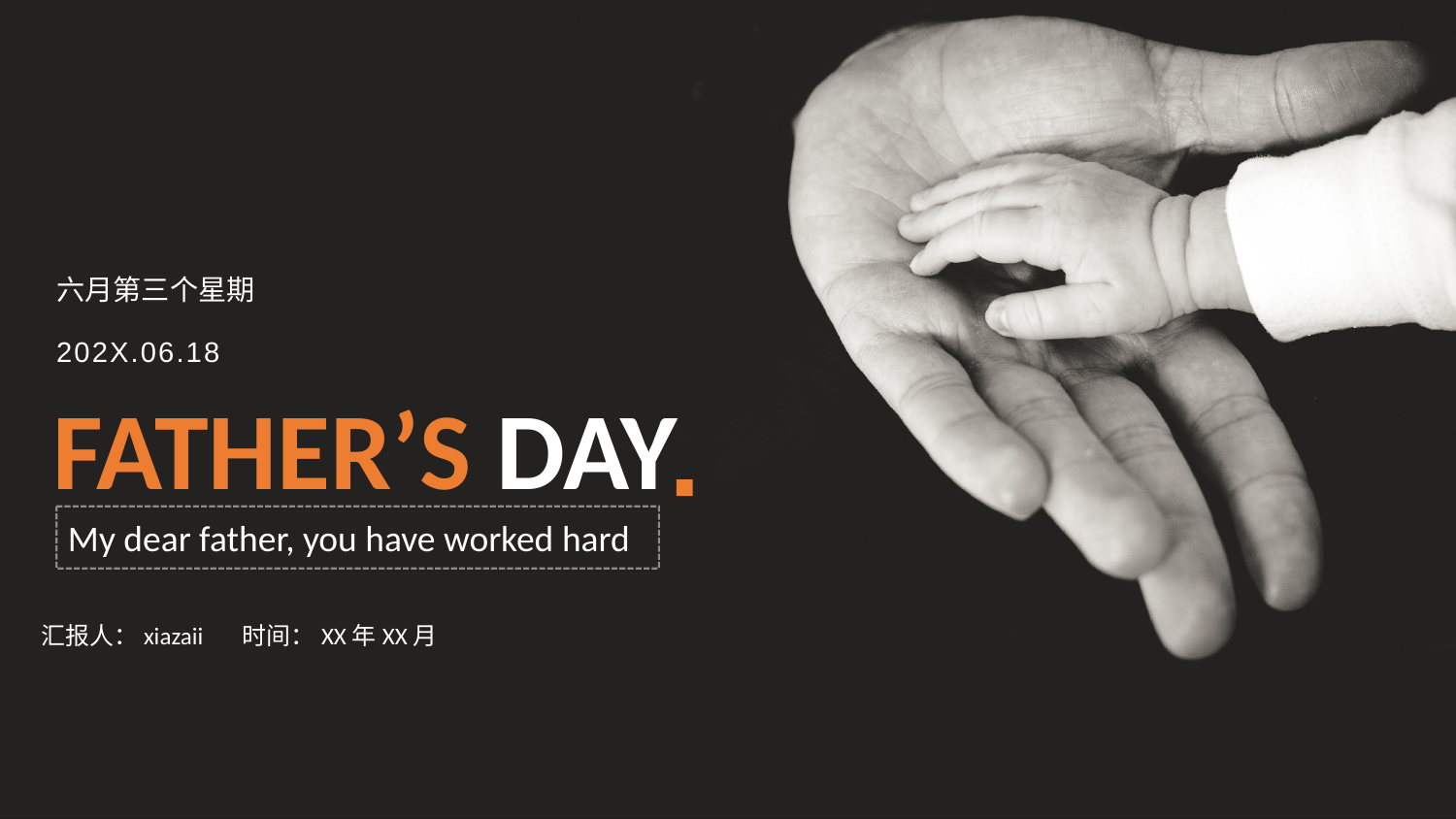

六月第三个星期
202X.06.18
FATHER’S DAY

My dear father, you have worked hard
汇报人：xiazaii      时间：XX年XX月